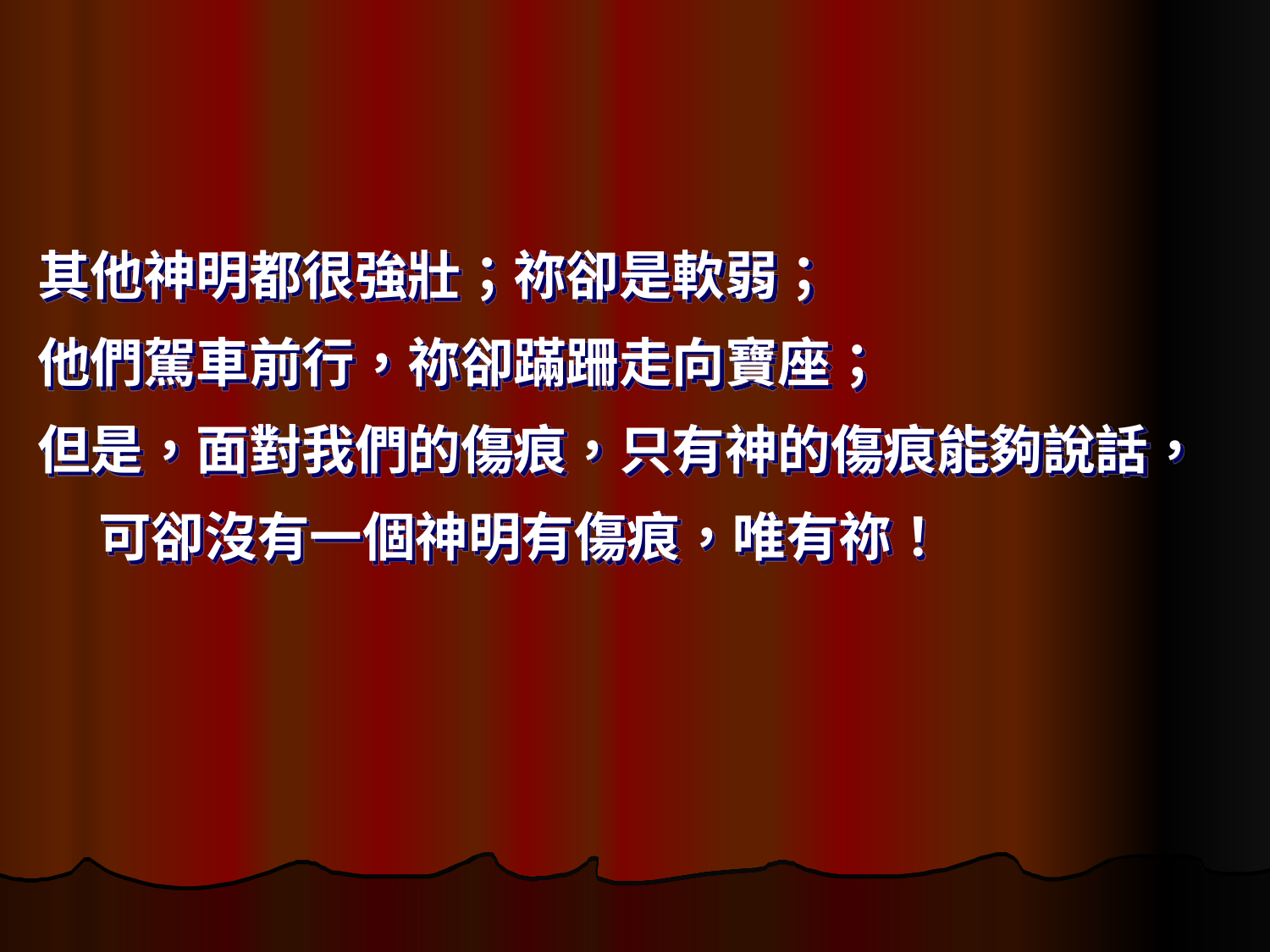

其他神明都很強壯；祢卻是軟弱；
他們駕車前行，祢卻蹣跚走向寶座；
但是，面對我們的傷痕，只有神的傷痕能夠說話，
    可卻沒有一個神明有傷痕，唯有祢！